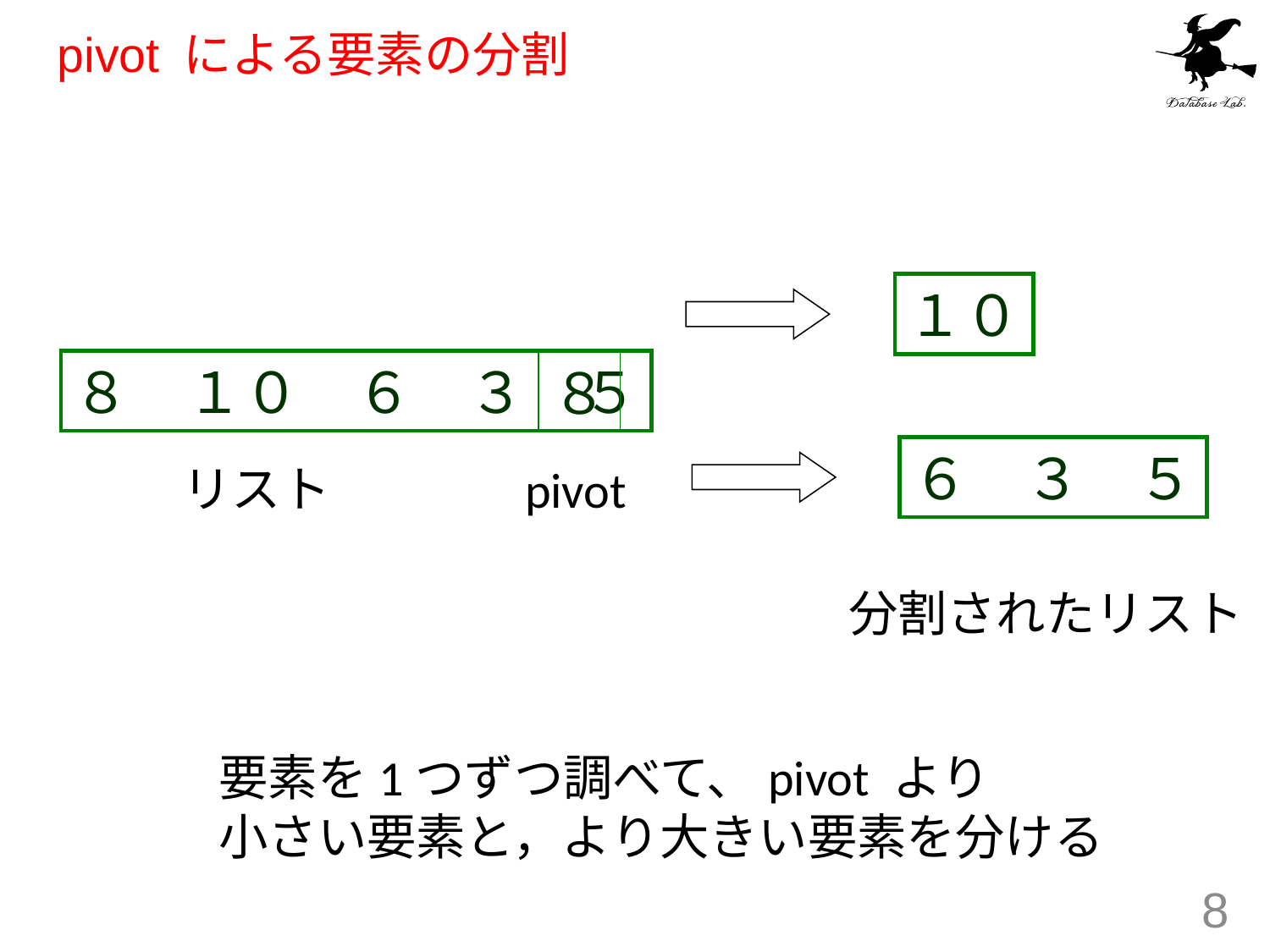

# pivot による要素の分割
１０

８　１０　６　３　５
８
６　３　５
リスト
pivot

分割されたリスト
要素を1つずつ調べて、pivot より
小さい要素と，より大きい要素を分ける
8